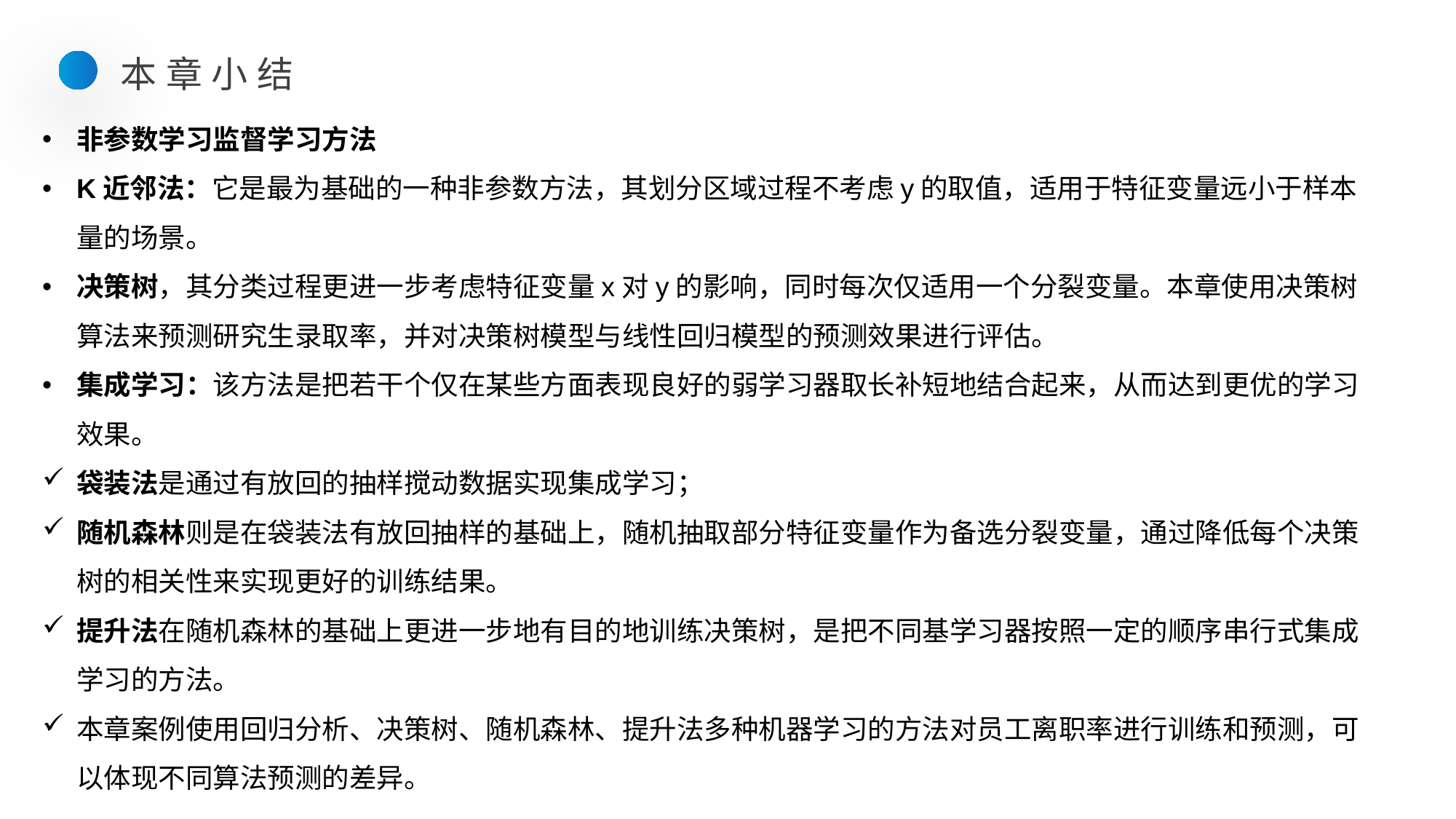

本章小结

非参数学习监督学习方法
K近邻法：它是最为基础的一种非参数方法，其划分区域过程不考虑y的取值，适用于特征变量远小于样本量的场景。
决策树，其分类过程更进一步考虑特征变量x对y的影响，同时每次仅适用一个分裂变量。本章使用决策树算法来预测研究生录取率，并对决策树模型与线性回归模型的预测效果进行评估。
集成学习：该方法是把若干个仅在某些方面表现良好的弱学习器取长补短地结合起来，从而达到更优的学习效果。
袋装法是通过有放回的抽样搅动数据实现集成学习；
随机森林则是在袋装法有放回抽样的基础上，随机抽取部分特征变量作为备选分裂变量，通过降低每个决策树的相关性来实现更好的训练结果。
提升法在随机森林的基础上更进一步地有目的地训练决策树，是把不同基学习器按照一定的顺序串行式集成学习的方法。
本章案例使用回归分析、决策树、随机森林、提升法多种机器学习的方法对员工离职率进行训练和预测，可以体现不同算法预测的差异。